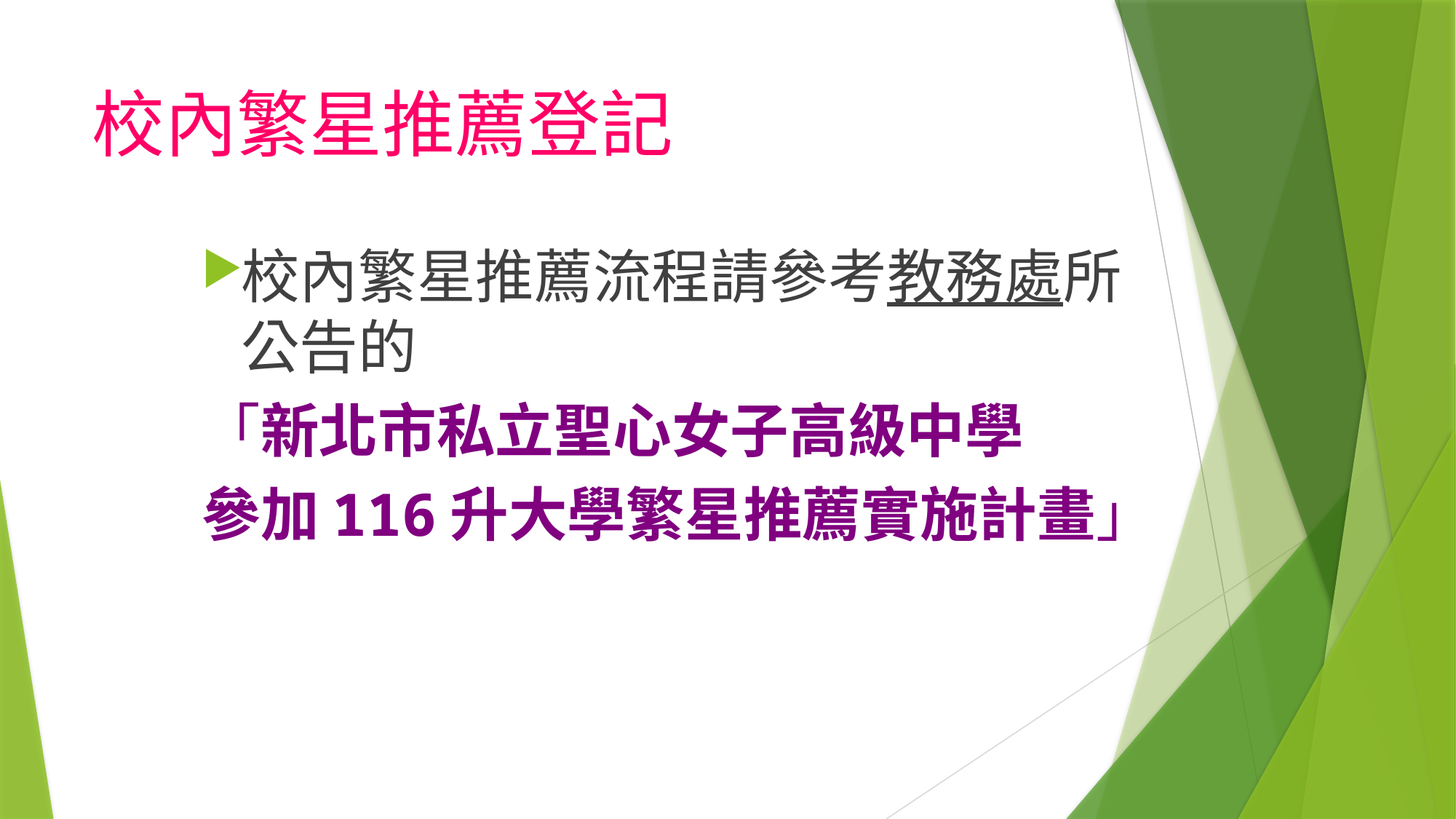

# 校內繁星推薦登記
校內繁星推薦流程請參考教務處所公告的
「新北市私立聖心女子高級中學
參加116升大學繁星推薦實施計畫」